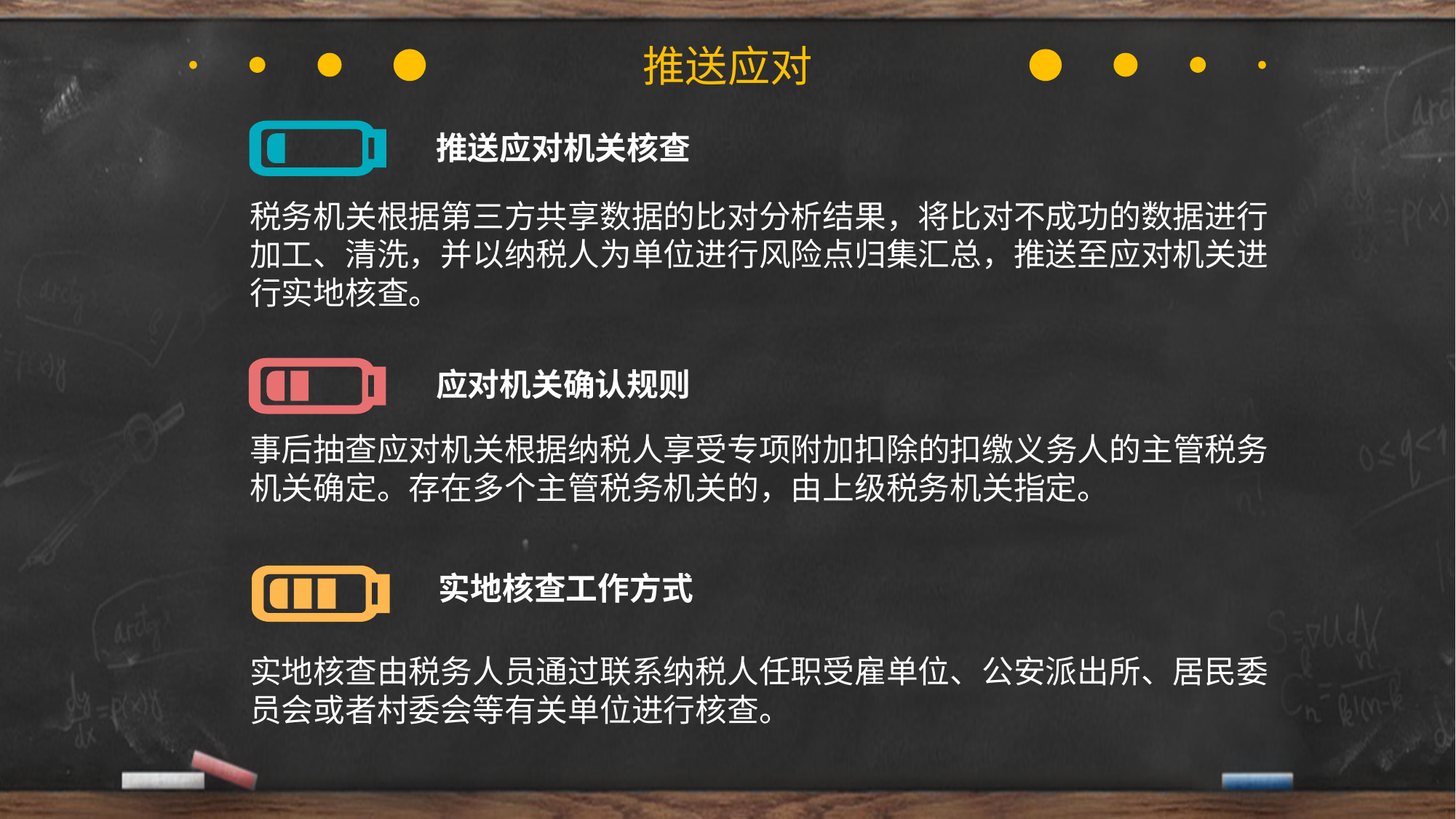

推送应对

推送应对机关核查
税务机关根据第三方共享数据的比对分析结果，将比对不成功的数据进行加工、清洗，并以纳税人为单位进行风险点归集汇总，推送至应对机关进行实地核查。
应对机关确认规则

事后抽查应对机关根据纳税人享受专项附加扣除的扣缴义务人的主管税务机关确定。存在多个主管税务机关的，由上级税务机关指定。
实地核查工作方式

实地核查由税务人员通过联系纳税人任职受雇单位、公安派出所、居民委员会或者村委会等有关单位进行核查。